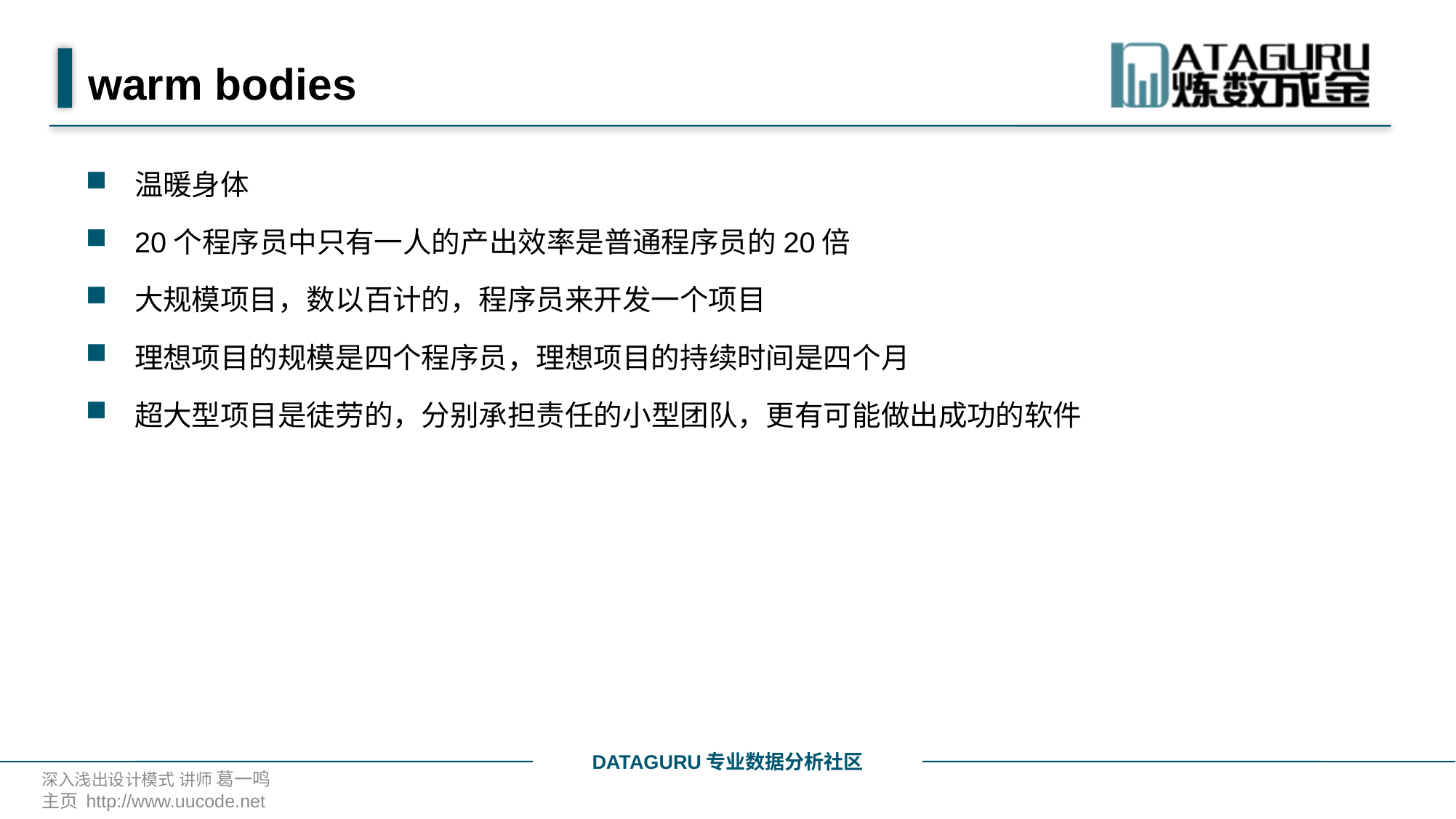

# warm bodies
温暖身体
20个程序员中只有一人的产出效率是普通程序员的20倍
大规模项目，数以百计的，程序员来开发一个项目
理想项目的规模是四个程序员，理想项目的持续时间是四个月
超大型项目是徒劳的，分别承担责任的小型团队，更有可能做出成功的软件